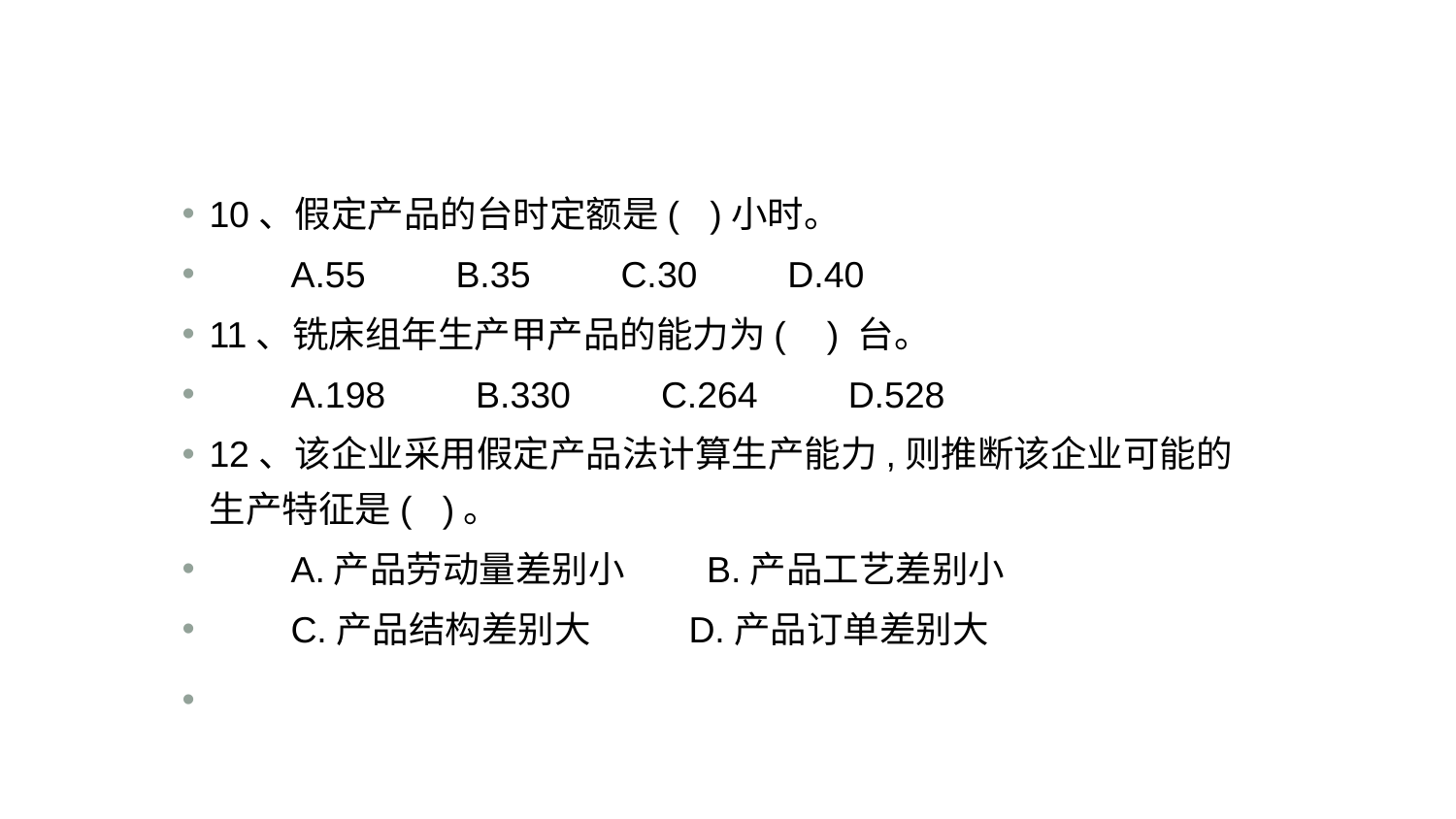

#
10、假定产品的台时定额是(   )小时。
　　A.55　　B.35　　C.30　　D.40
11、铣床组年生产甲产品的能力为(    ) 台。
　　A.198　　B.330　　C.264　　D.528
12、该企业采用假定产品法计算生产能力,则推断该企业可能的生产特征是(   )。
　　A.产品劳动量差别小　　B.产品工艺差别小
　　C.产品结构差别大  　　D.产品订单差别大